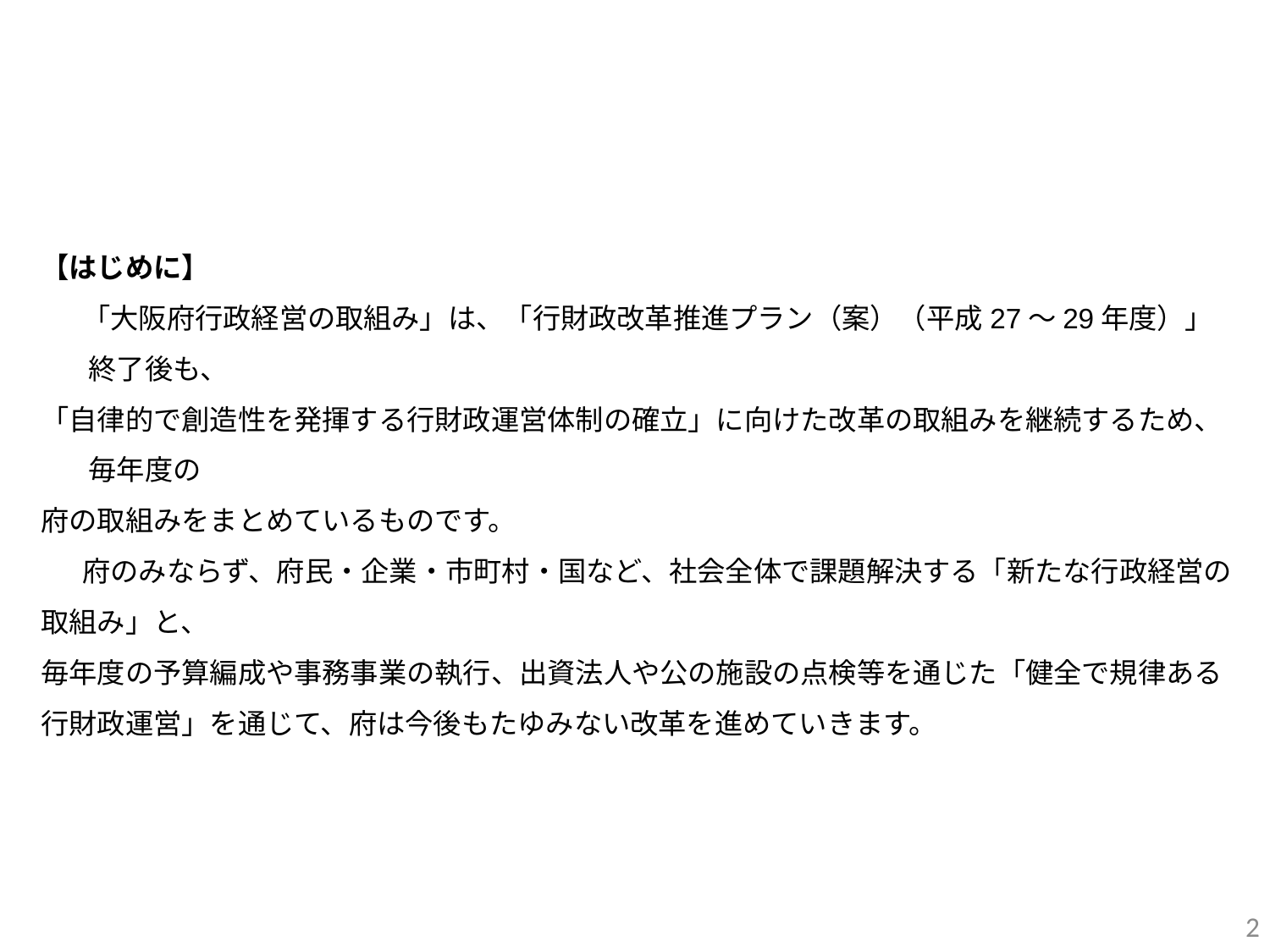

【はじめに】
 　「大阪府行政経営の取組み」は、「行財政改革推進プラン（案）（平成27～29年度）」終了後も、
「自律的で創造性を発揮する行財政運営体制の確立」に向けた改革の取組みを継続するため、毎年度の
府の取組みをまとめているものです。
 　府のみならず、府民・企業・市町村・国など、社会全体で課題解決する「新たな行政経営の取組み」と、
毎年度の予算編成や事務事業の執行、出資法人や公の施設の点検等を通じた「健全で規律ある行財政運営」を通じて、府は今後もたゆみない改革を進めていきます。
2